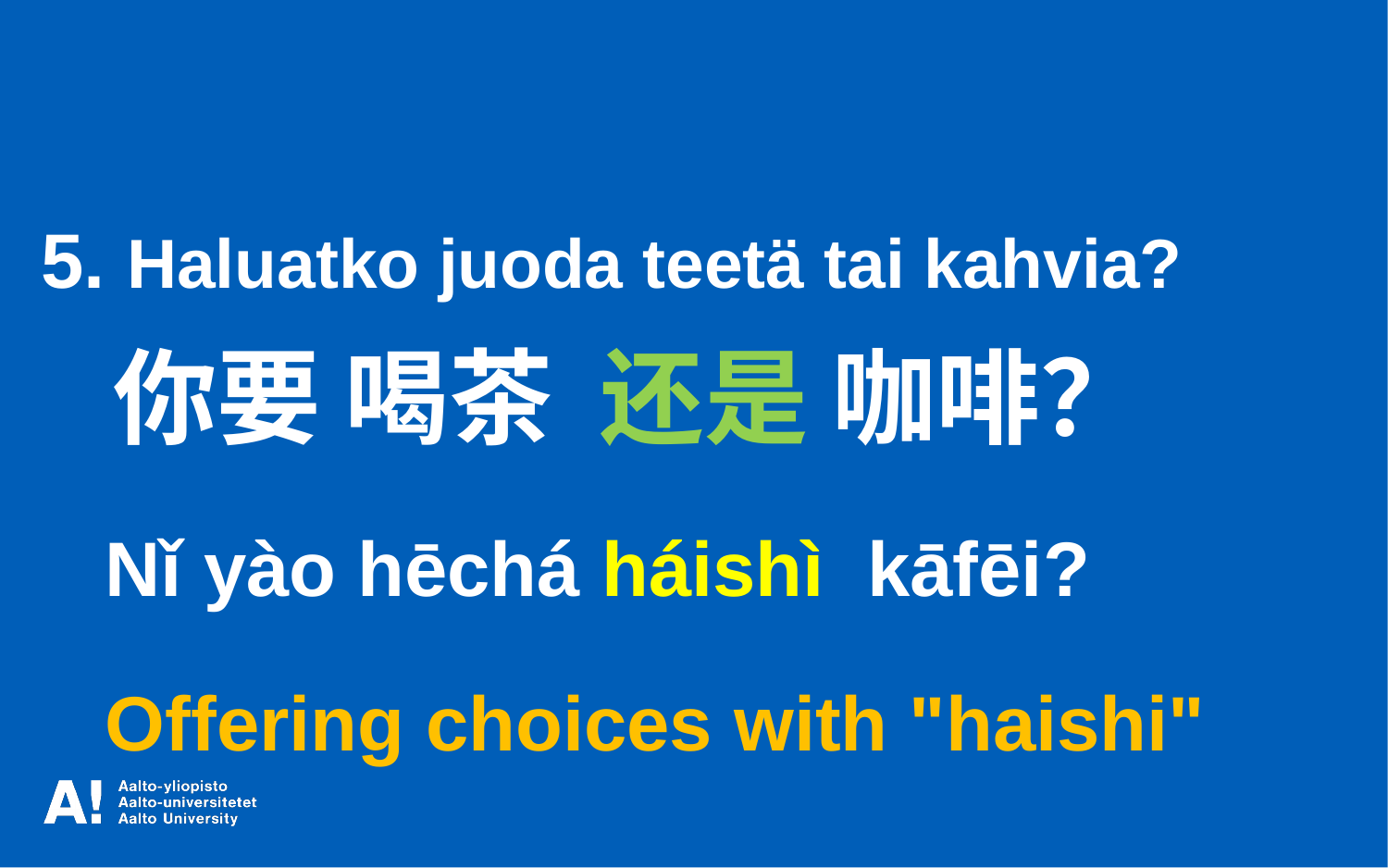

5. Haluatko juoda teetä tai kahvia?

  你要 喝茶  还是 咖啡？

   Nǐ yào hēchá háishì  kāfēi?

   Offering choices with "haishi"